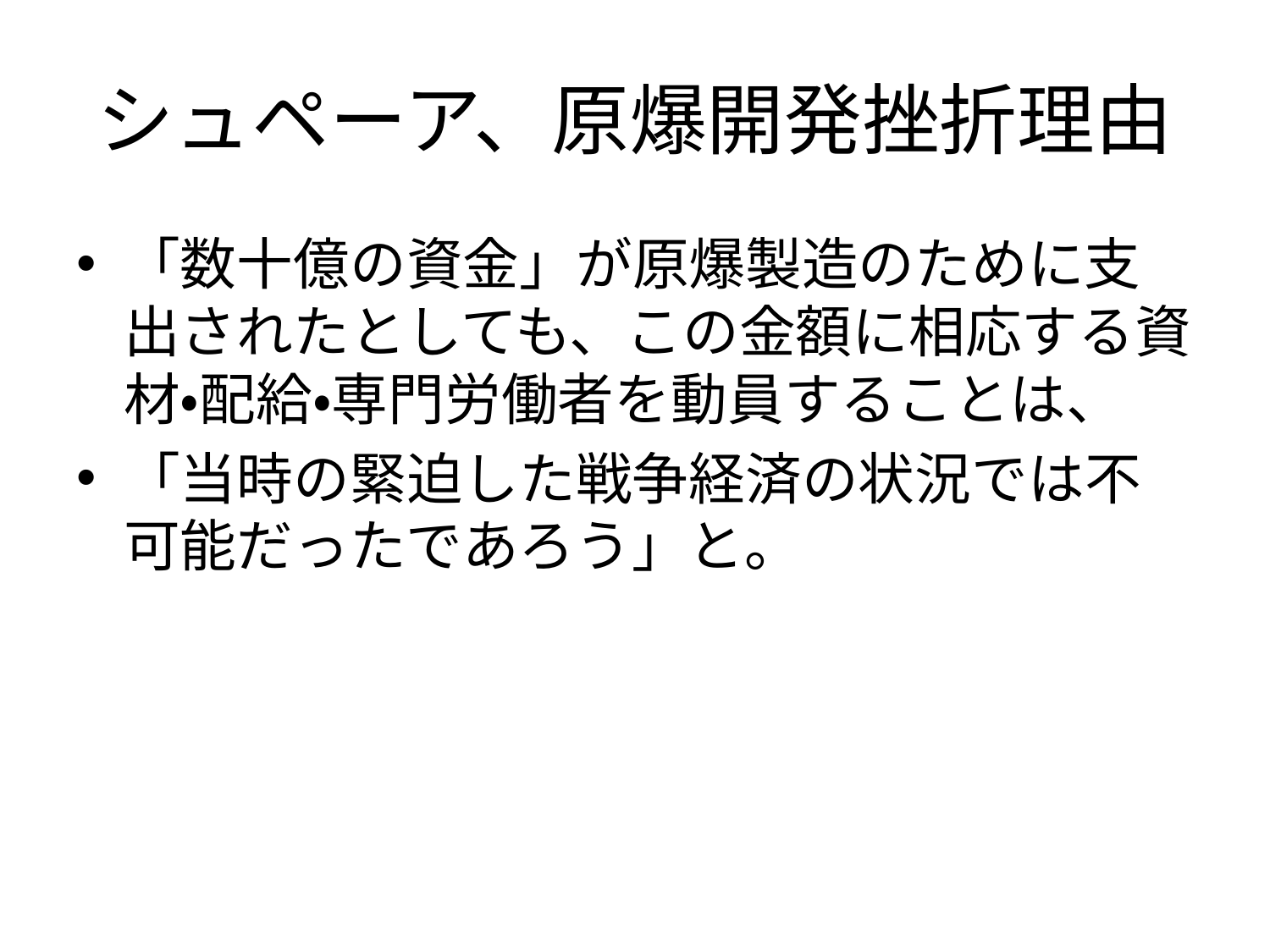

# シュペーア、原爆開発挫折理由
「数十億の資金」が原爆製造のために支出されたとしても、この金額に相応する資材・配給・専門労働者を動員することは、
「当時の緊迫した戦争経済の状況では不可能だったであろう」と。